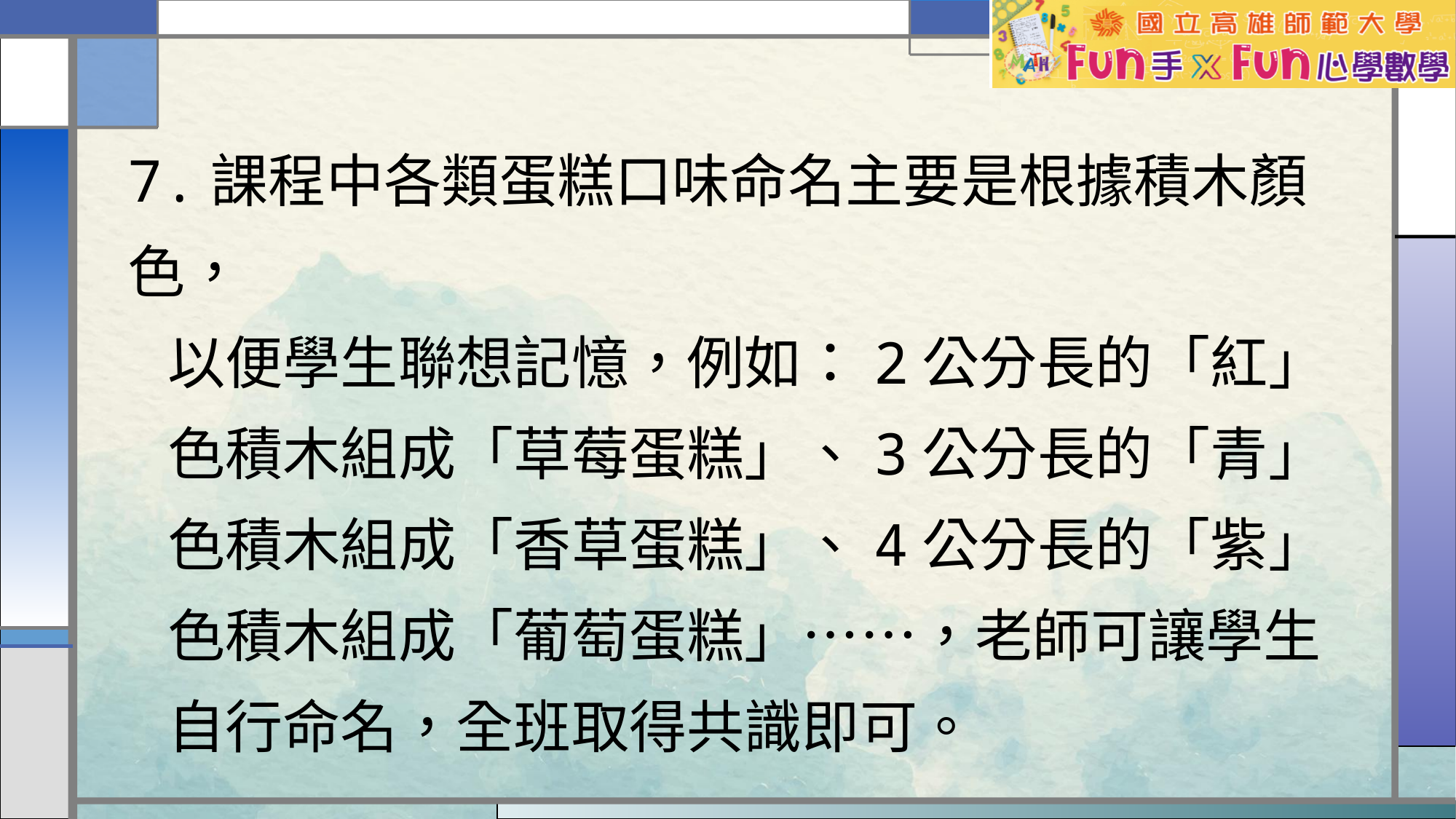

7.課程中各類蛋糕口味命名主要是根據積木顏色，
  以便學生聯想記憶，例如：2公分長的「紅」
  色積木組成「草莓蛋糕」、3公分長的「青」
  色積木組成「香草蛋糕」、4公分長的「紫」
  色積木組成「葡萄蛋糕」……，老師可讓學生
  自行命名，全班取得共識即可。